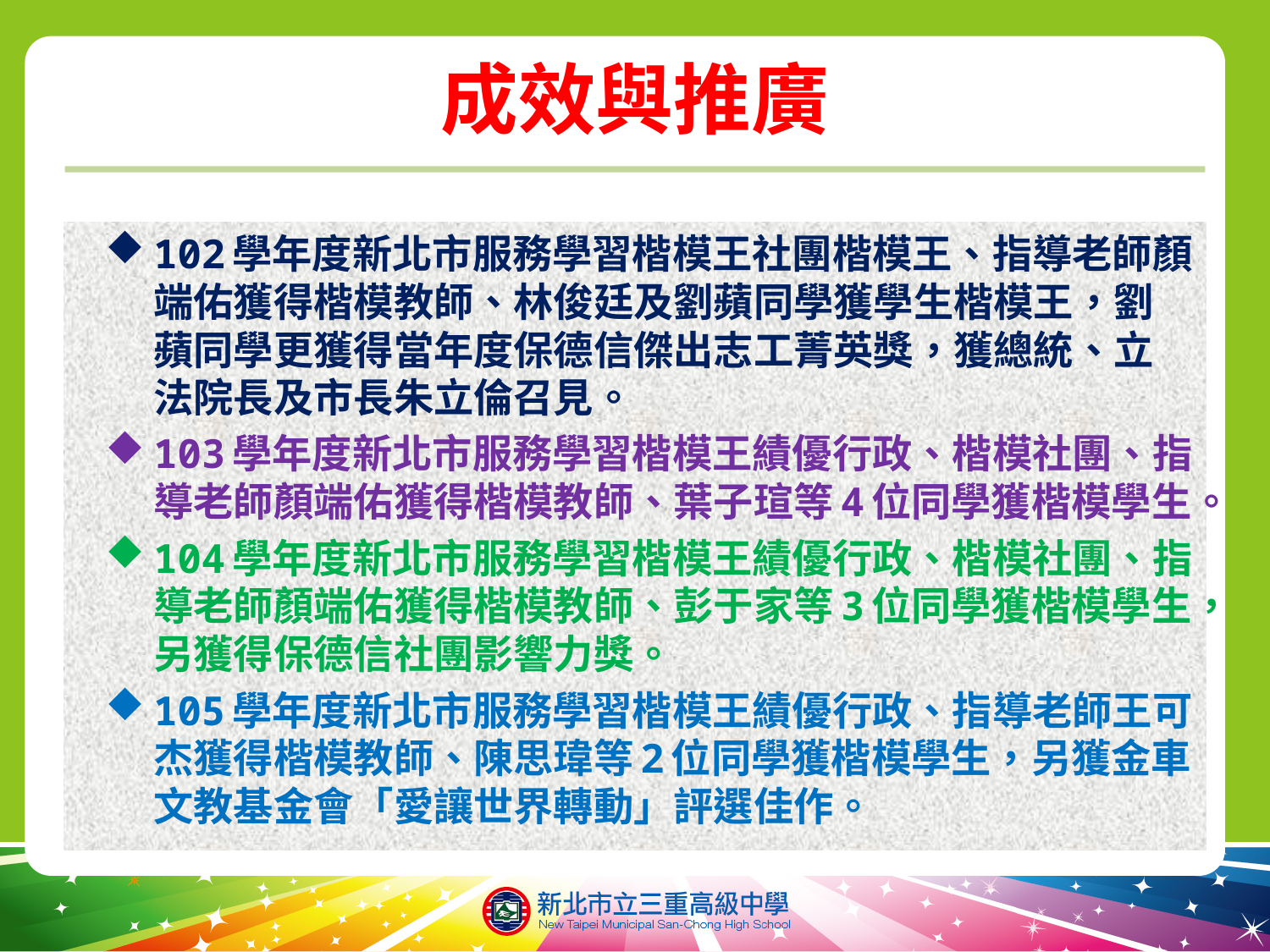

# 成效與推廣
102學年度新北市服務學習楷模王社團楷模王、指導老師顏端佑獲得楷模教師、林俊廷及劉蘋同學獲學生楷模王，劉蘋同學更獲得當年度保德信傑出志工菁英獎，獲總統、立法院長及市長朱立倫召見。
103學年度新北市服務學習楷模王績優行政、楷模社團、指導老師顏端佑獲得楷模教師、葉子瑄等4位同學獲楷模學生。
104學年度新北市服務學習楷模王績優行政、楷模社團、指導老師顏端佑獲得楷模教師、彭于家等3位同學獲楷模學生，另獲得保德信社團影響力獎。
105學年度新北市服務學習楷模王績優行政、指導老師王可杰獲得楷模教師、陳思瑋等2位同學獲楷模學生，另獲金車文教基金會「愛讓世界轉動」評選佳作。